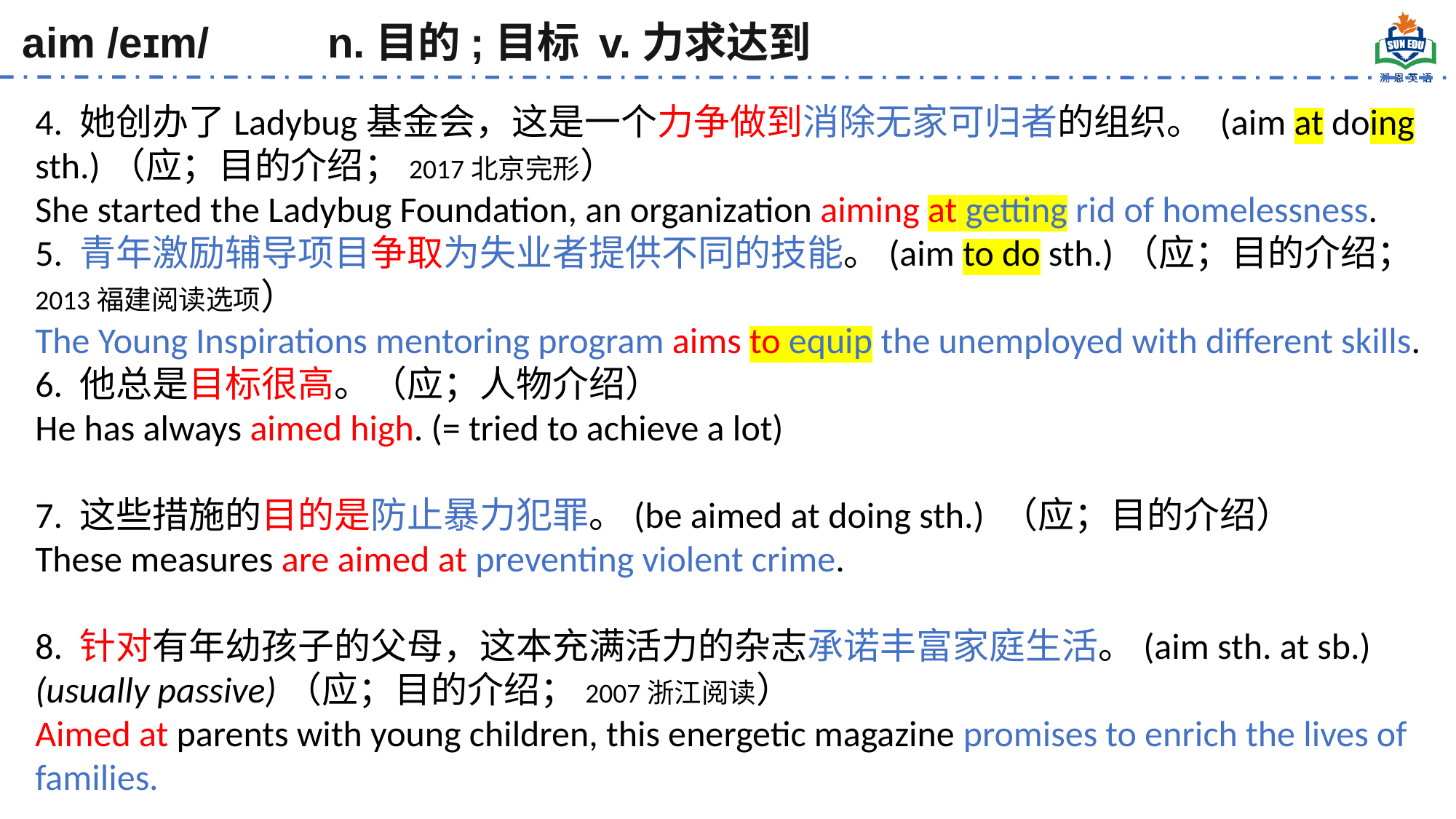

aim /eɪm/          n.目的;目标 v.力求达到
4. 她创办了Ladybug基金会，这是一个力争做到消除无家可归者的组织。 (aim at doing sth.)（应；目的介绍；2017北京完形）
She started the Ladybug Foundation, an organization aiming at getting rid of homelessness.
5. 青年激励辅导项目争取为失业者提供不同的技能。(aim to do sth.)（应；目的介绍；2013福建阅读选项）
The Young Inspirations mentoring program aims to equip the unemployed with different skills.
6. 他总是目标很高。（应；人物介绍）
He has always aimed high. (= tried to achieve a lot)

7. 这些措施的目的是防止暴力犯罪。(be aimed at doing sth.) （应；目的介绍）
These measures are aimed at preventing violent crime.

8. 针对有年幼孩子的父母，这本充满活力的杂志承诺丰富家庭生活。(aim sth. at sb.) (usually passive)（应；目的介绍；2007浙江阅读）
Aimed at parents with young children, this energetic magazine promises to enrich the lives of families.